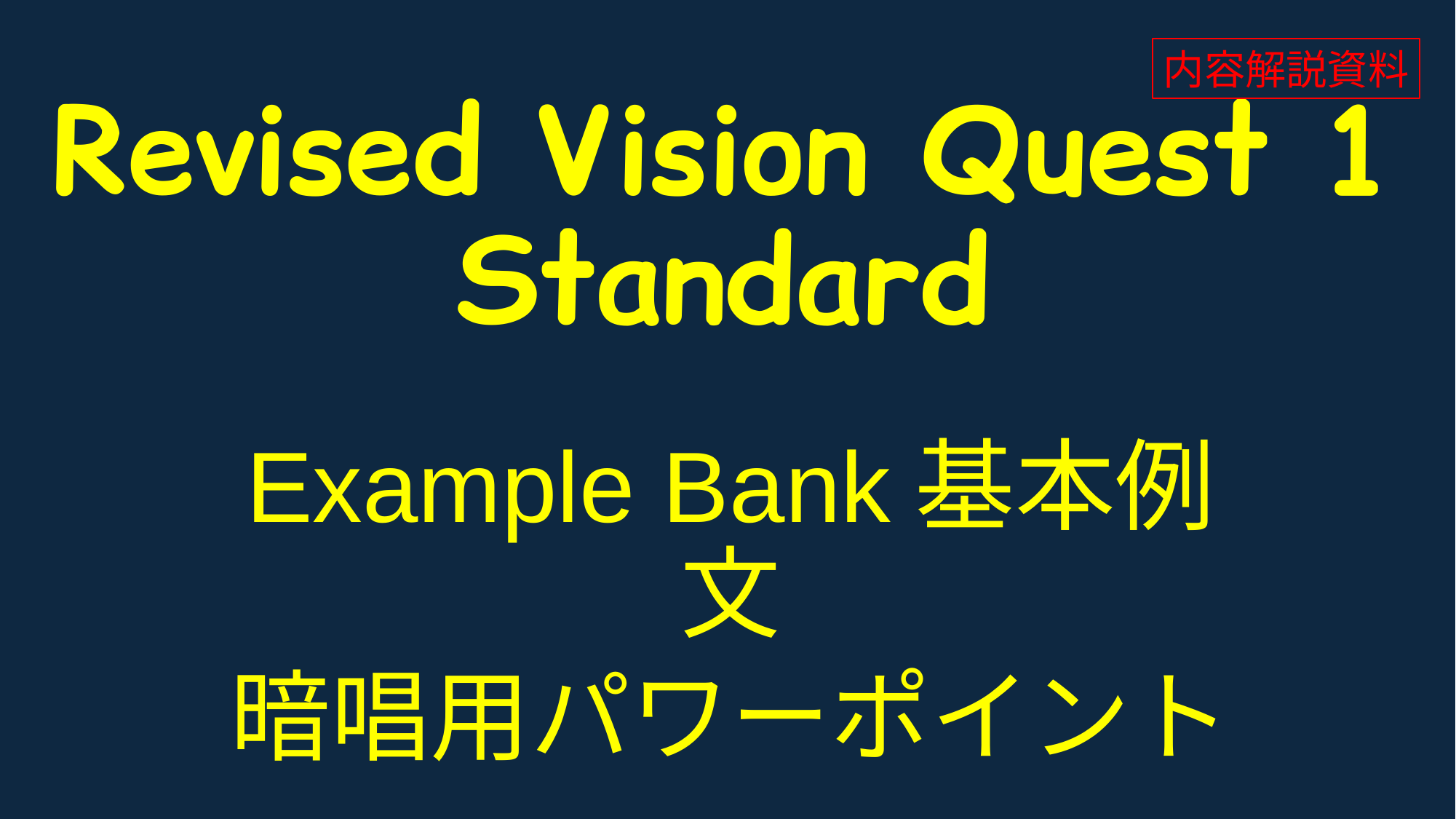

内容解説資料
# Revised Vision Quest 1 Standard
Example Bank基本例文
暗唱用パワーポイント